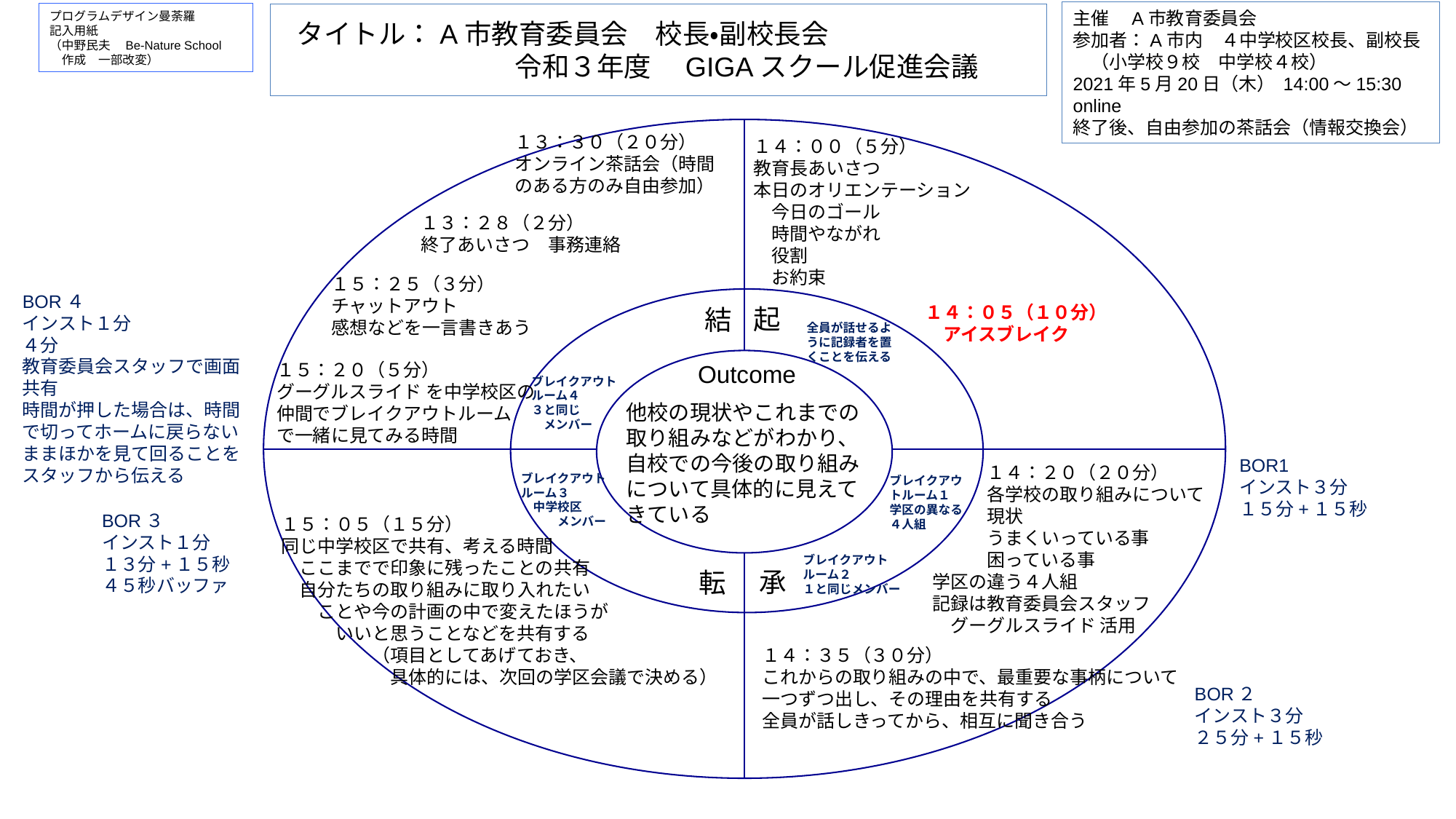

主催　A市教育委員会
参加者：A市内　４中学校区校長、副校長
　（小学校９校　中学校４校）
2021年5月20日（木） 14:00〜15:30 online
終了後、自由参加の茶話会（情報交換会）
プログラムデザイン曼荼羅
記入用紙
（中野民夫　Be-Nature School
　作成　一部改変）

タイトル：A市教育委員会　校長・副校長会
　　　　　　　　令和３年度　GIGAスクール促進会議

１３：３０（２０分）
オンライン茶話会（時間のある方のみ自由参加）
１４：００（５分）
教育長あいさつ
本日のオリエンテーション
　今日のゴール
　時間やながれ
　役割
　お約束
１３：２８（２分）
終了あいさつ　事務連絡
１５：２５（３分）
チャットアウト
感想などを一言書きあう

BOR４
インスト１分
４分
教育委員会スタッフで画面共有
時間が押した場合は、時間で切ってホームに戻らないままほかを見て回ることをスタッフから伝える
１４：０５（１０分）
　アイスブレイク

起
結
全員が話せるように記録者を置くことを伝える
１５：２０（５分）
グーグルスライド を中学校区の
仲間でブレイクアウトルーム
で一緒に見てみる時間
Outcome
ブレイクアウトルーム４
３と同じ
　メンバー
他校の現状やこれまでの取り組みなどがわかり、自校での今後の取り組みについて具体的に見えてきている
BOR1
インスト３分
１５分+１５秒

　　　１４：２０（２０分）
　　　各学校の取り組みについて
　　　現状
　　　うまくいっている事
　　　困っている事
学区の違う４人組
記録は教育委員会スタッフ
　グーグルスライド 活用

ブレイクアウトルーム３
　中学校区
　　　メンバー
ブレイクアウトルーム１
学区の異なる４人組
BOR３
インスト１分
１３分+１５秒
４５秒バッファ
１５：０５（１５分）
同じ中学校区で共有、考える時間
　ここまでで印象に残ったことの共有
　自分たちの取り組みに取り入れたい
　　ことや今の計画の中で変えたほうが
　　　いいと思うことなどを共有する
　　　　　（項目としてあげておき、
　　　　　　具体的には、次回の学区会議で決める）

ブレイクアウトルーム２
１と同じメンバー
承
転
１４：３５（３０分）
これからの取り組みの中で、最重要な事柄について
一つずつ出し、その理由を共有する
全員が話しきってから、相互に聞き合う

BOR２
インスト３分
２５分+１５秒